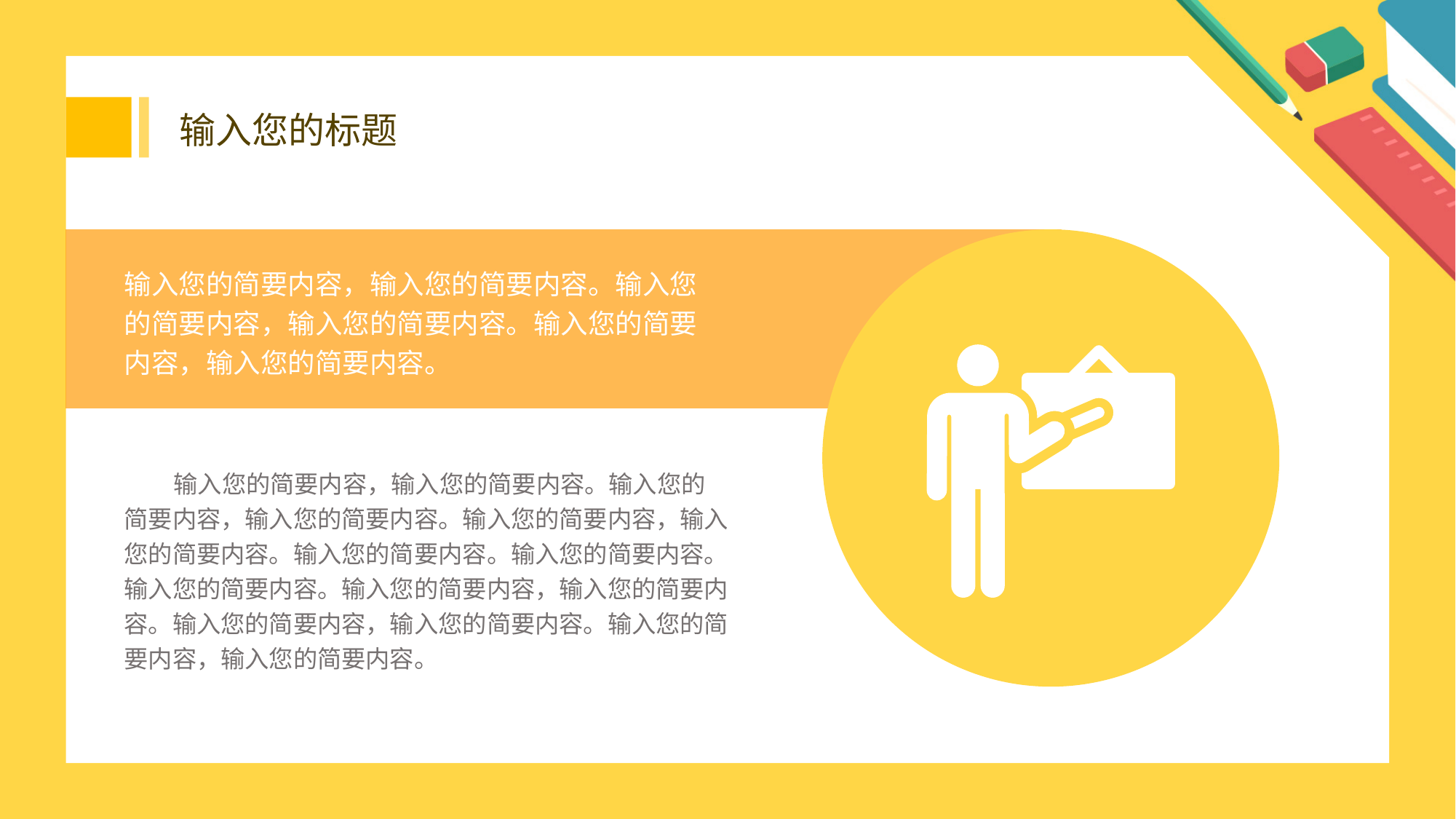

输入您的标题

输入您的简要内容，输入您的简要内容。输入您的简要内容，输入您的简要内容。输入您的简要内容，输入您的简要内容。

        输入您的简要内容，输入您的简要内容。输入您的简要内容，输入您的简要内容。输入您的简要内容，输入您的简要内容。输入您的简要内容。输入您的简要内容。输入您的简要内容。输入您的简要内容，输入您的简要内容。输入您的简要内容，输入您的简要内容。输入您的简要内容，输入您的简要内容。